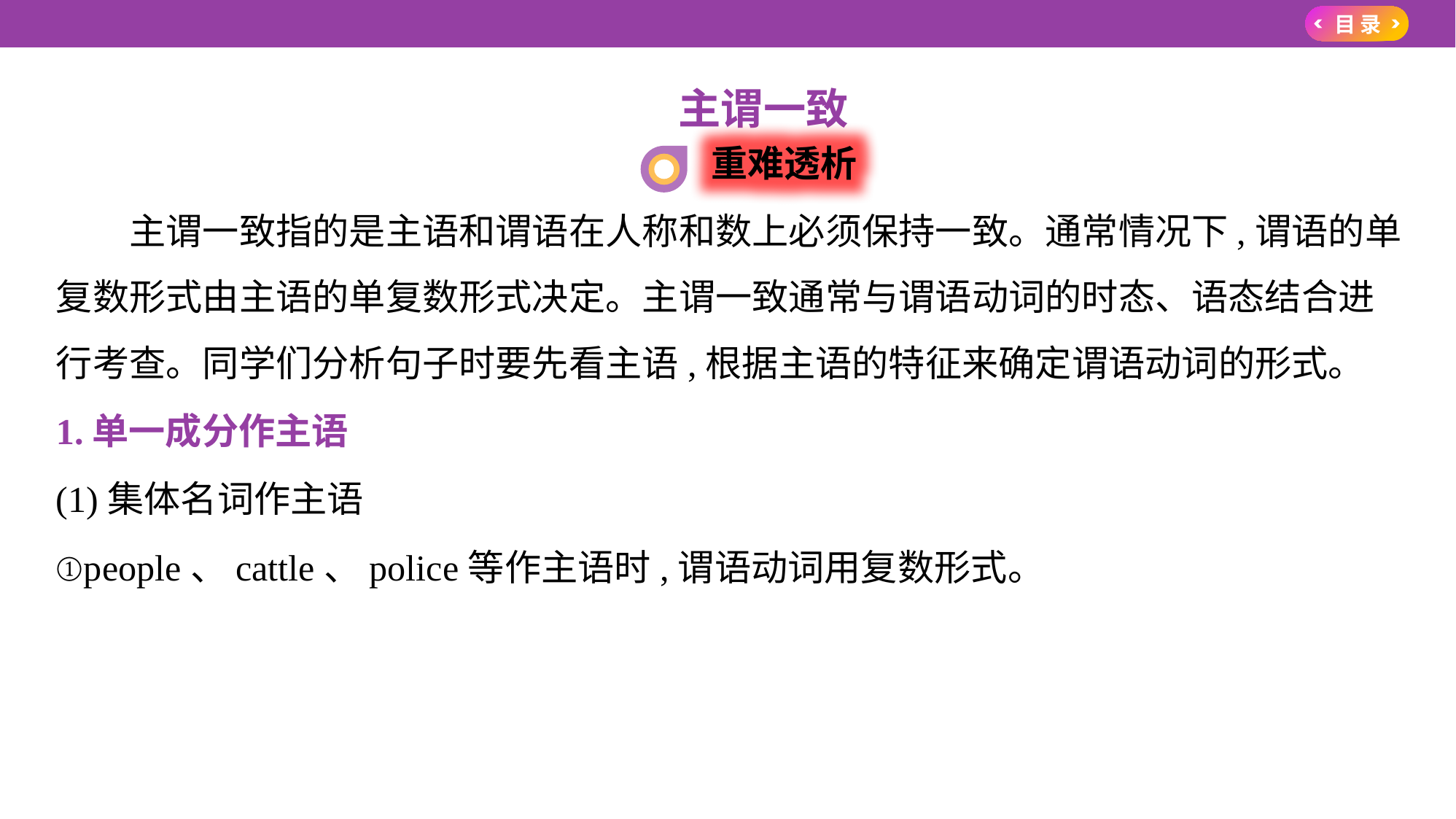

主谓一致

　　主谓一致指的是主语和谓语在人称和数上必须保持一致。通常情况下,谓语的单
复数形式由主语的单复数形式决定。主谓一致通常与谓语动词的时态、语态结合进
行考查。同学们分析句子时要先看主语,根据主语的特征来确定谓语动词的形式。
1.单一成分作主语
(1)集体名词作主语
①people、cattle、police等作主语时,谓语动词用复数形式。

重难透析